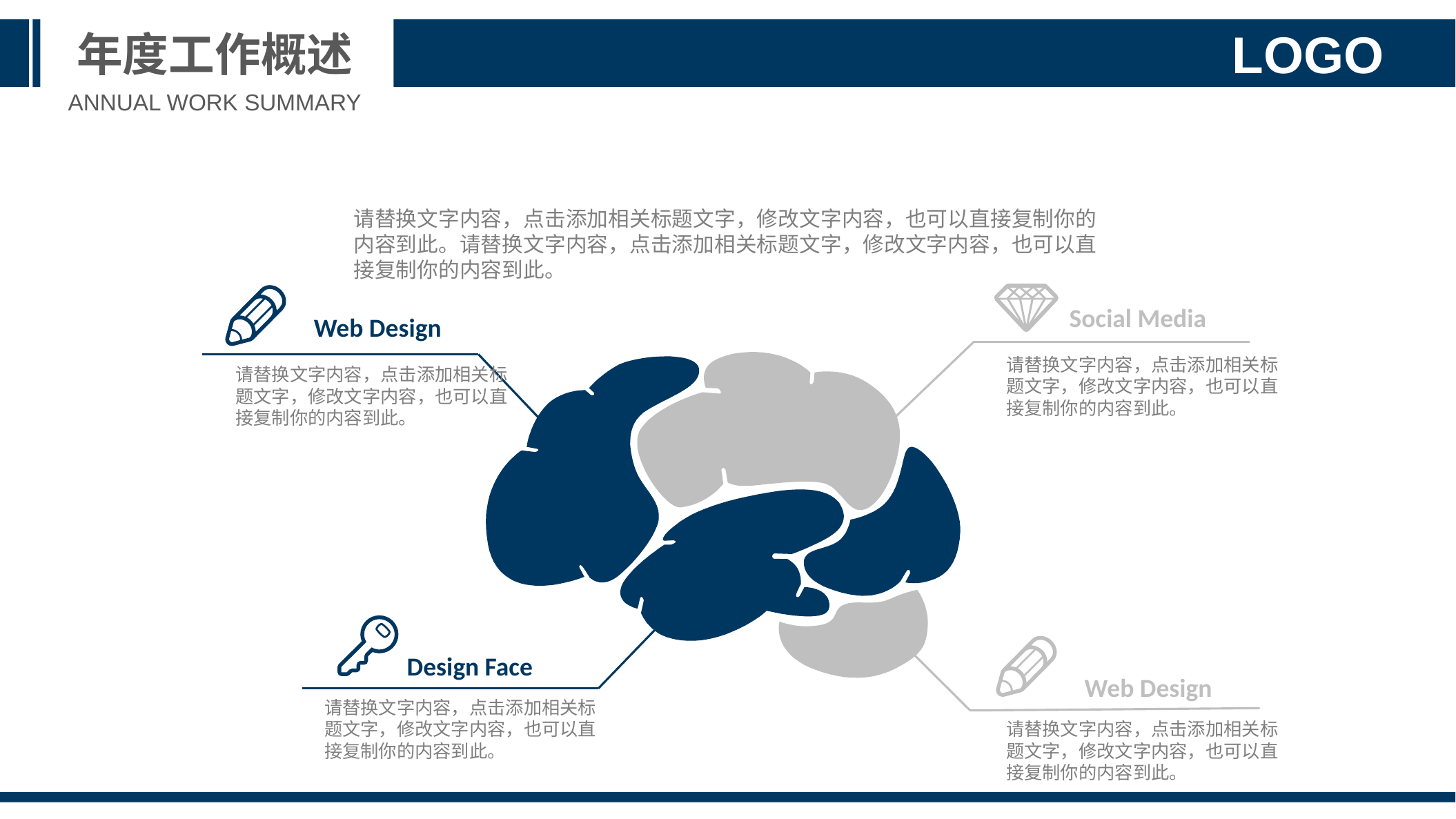

年度工作概述
LOGO
ANNUAL WORK SUMMARY
请替换文字内容，点击添加相关标题文字，修改文字内容，也可以直接复制你的内容到此。请替换文字内容，点击添加相关标题文字，修改文字内容，也可以直接复制你的内容到此。

Social Media
请替换文字内容，点击添加相关标题文字，修改文字内容，也可以直接复制你的内容到此。

Web Design
请替换文字内容，点击添加相关标题文字，修改文字内容，也可以直接复制你的内容到此。

Design Face
请替换文字内容，点击添加相关标题文字，修改文字内容，也可以直接复制你的内容到此。

Web Design
请替换文字内容，点击添加相关标题文字，修改文字内容，也可以直接复制你的内容到此。